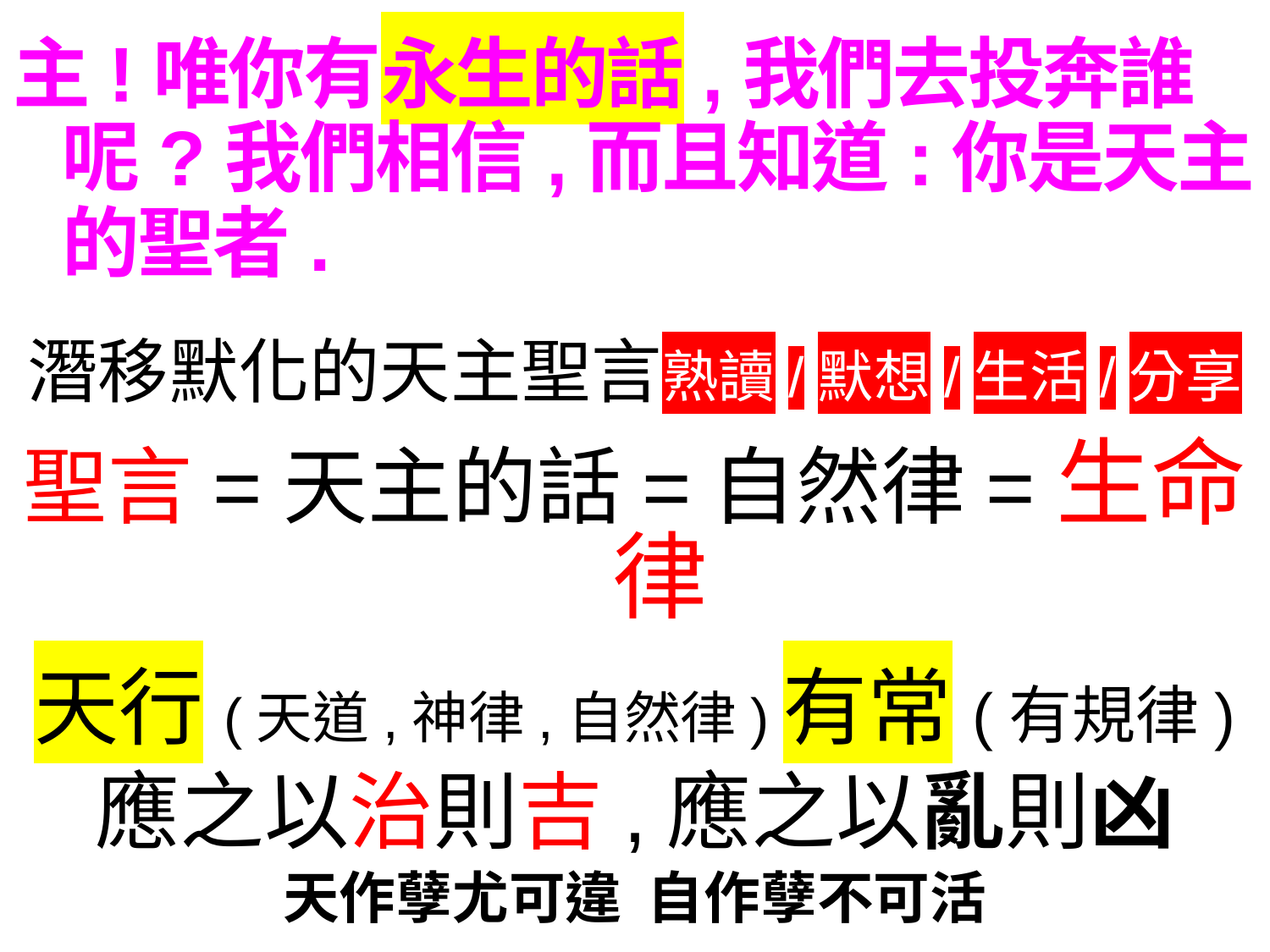

主!唯你有永生的話,我們去投奔誰呢?我們相信,而且知道:你是天主的聖者.
潛移默化的天主聖言熟讀/默想/生活/分享
聖言=天主的話=自然律=生命律
天行(天道,神律,自然律)有常(有規律)
應之以治則吉,應之以亂則凶
天作孽尤可違  自作孽不可活
半畝方塘一鑒開,天光雲影共徘徊;問渠哪得清如許?為有源頭活水來
半畝方塘孕育眾生遍宇宙,源頭活水滋潤世界萬千年